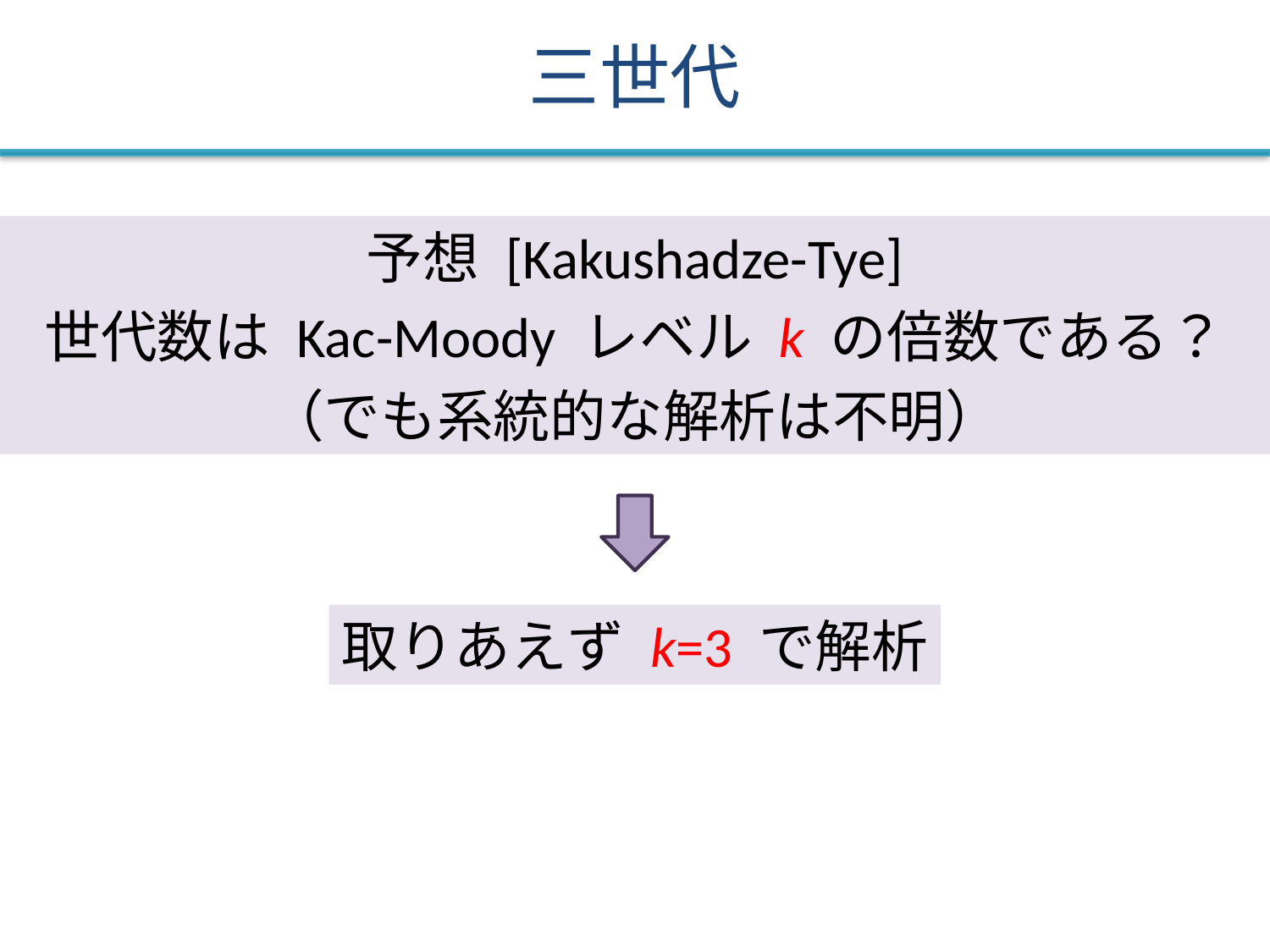

# 三世代
予想 [Kakushadze-Tye]
世代数は Kac-Moody レベル k の倍数である？
（でも系統的な解析は不明）

取りあえず k=3 で解析